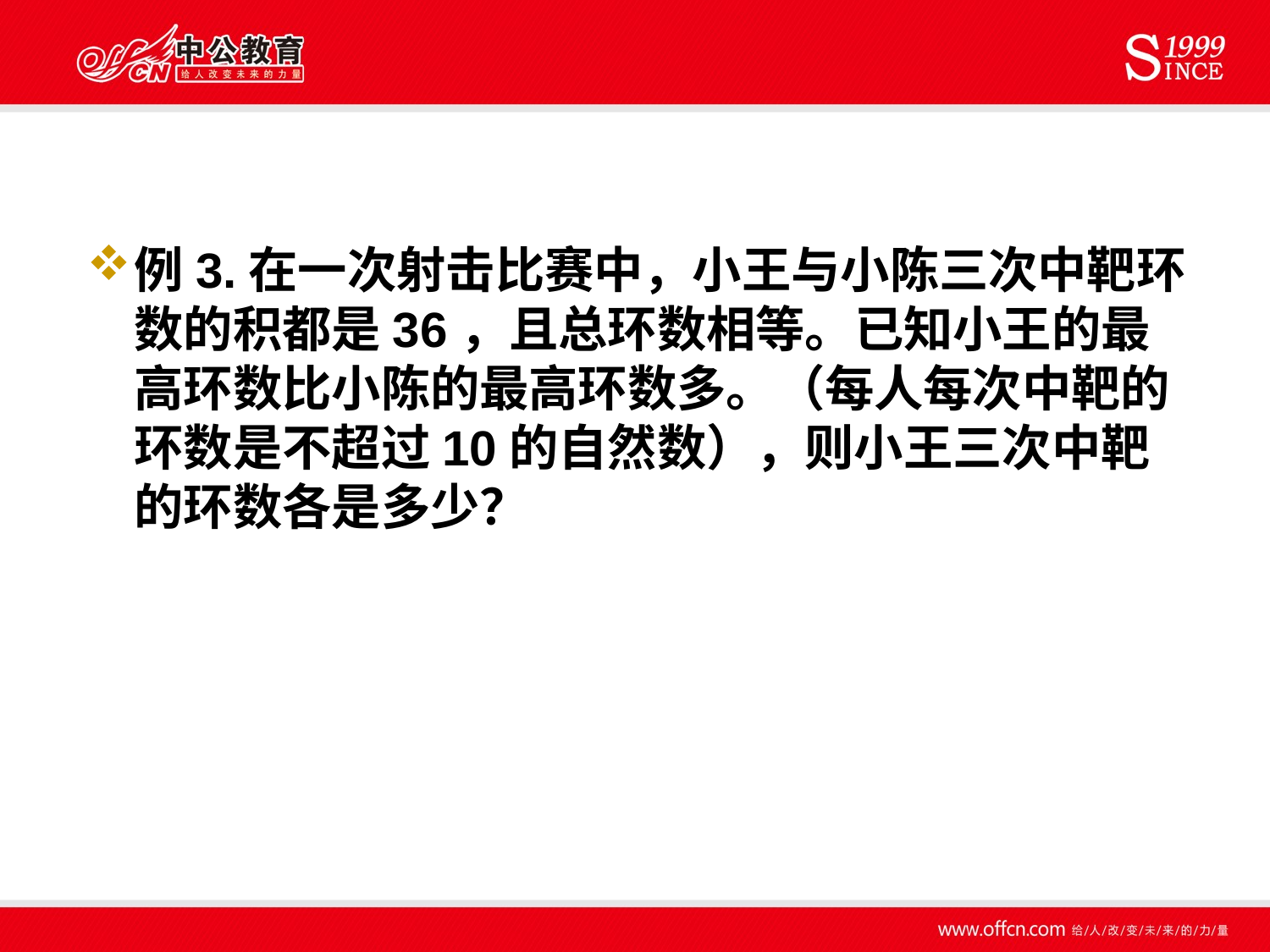

#
例3.在一次射击比赛中，小王与小陈三次中靶环数的积都是36，且总环数相等。已知小王的最高环数比小陈的最高环数多。（每人每次中靶的环数是不超过10的自然数），则小王三次中靶的环数各是多少？